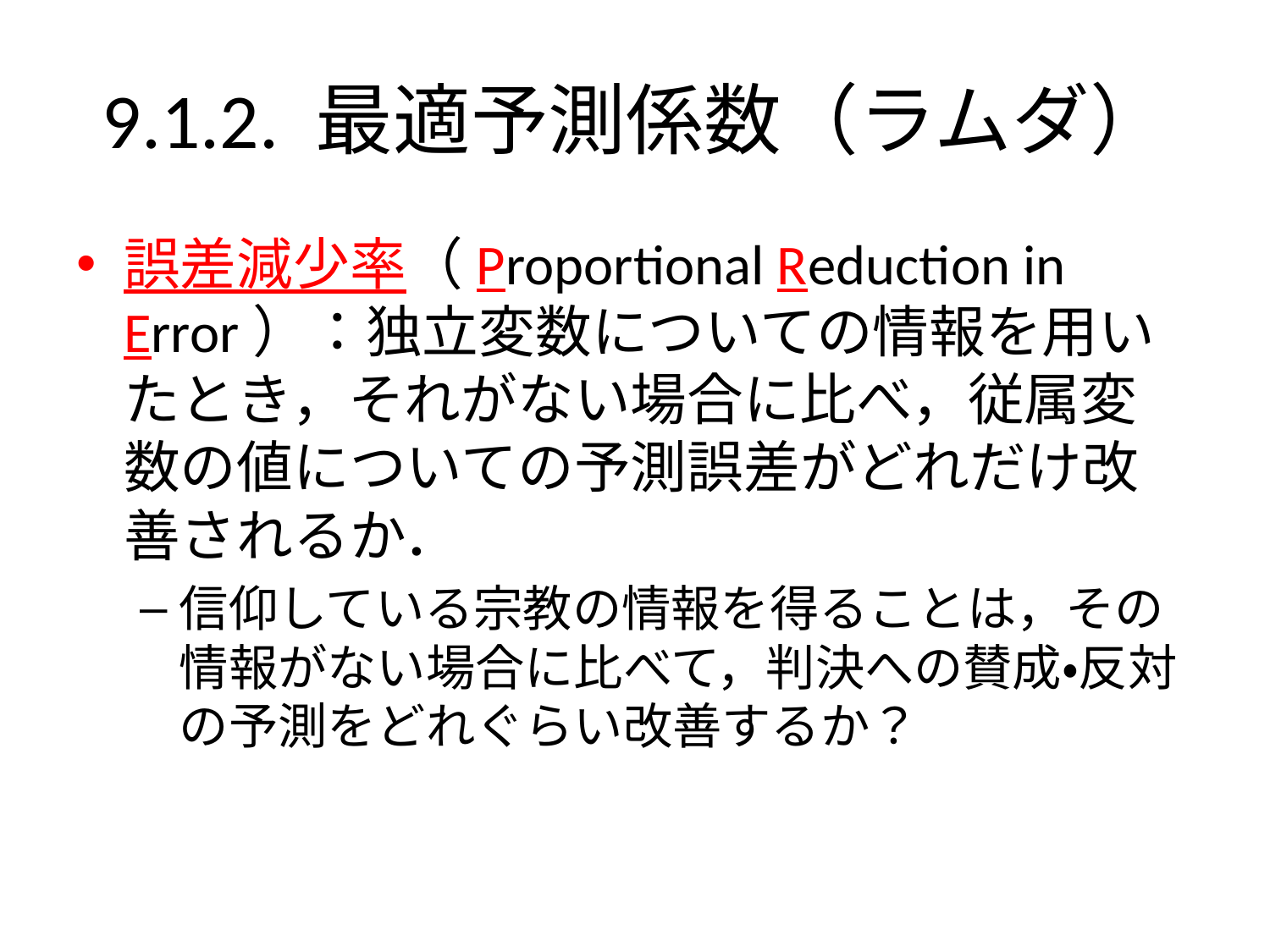

# 9.1.2. 最適予測係数（ラムダ）
誤差減少率（Proportional Reduction in Error）：独立変数についての情報を用いたとき，それがない場合に比べ，従属変数の値についての予測誤差がどれだけ改善されるか．
信仰している宗教の情報を得ることは，その情報がない場合に比べて，判決への賛成・反対の予測をどれぐらい改善するか？